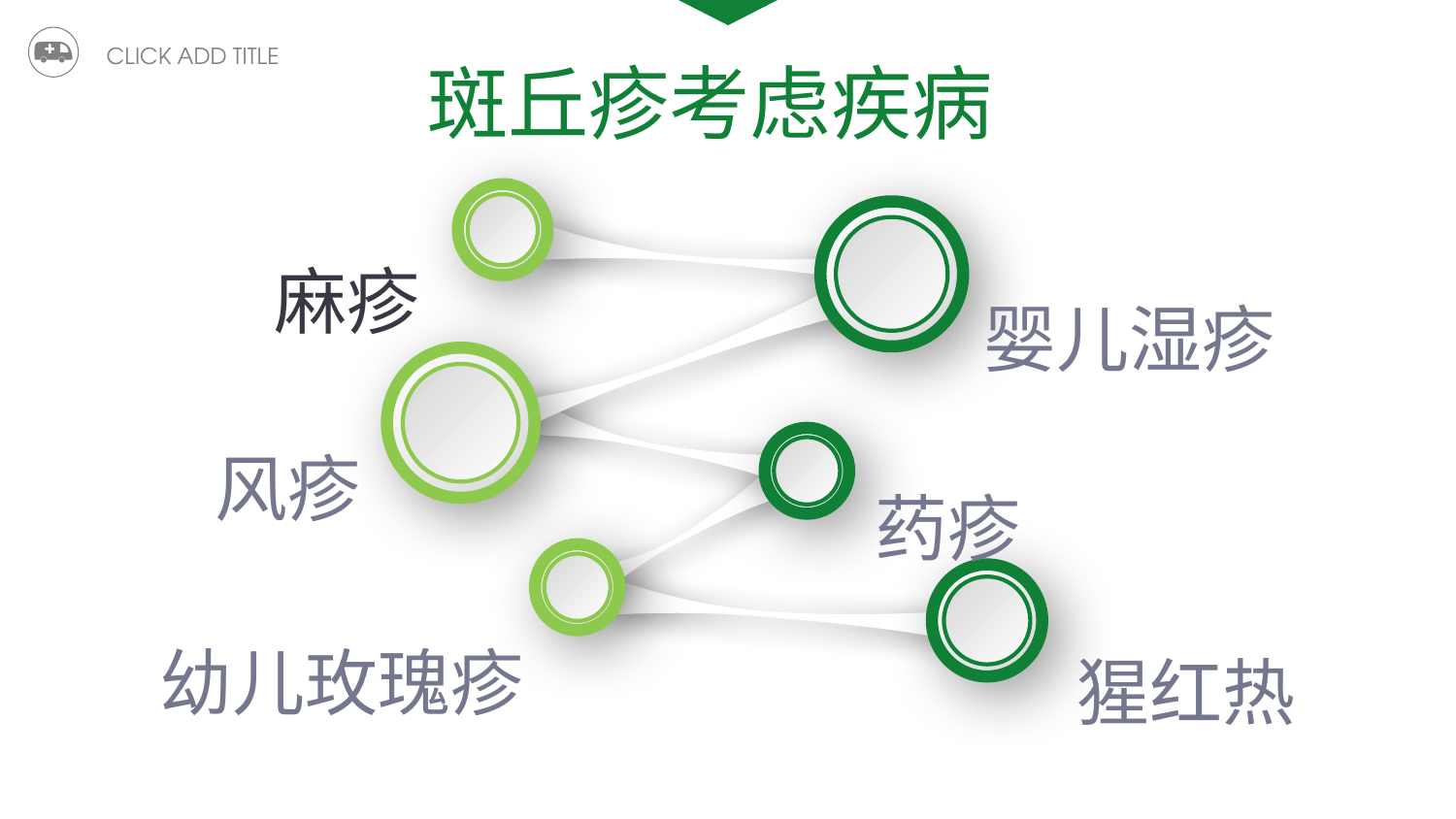

斑丘疹考虑疾病

麻疹

婴儿湿疹

风疹

药疹

幼儿玫瑰疹
猩红热